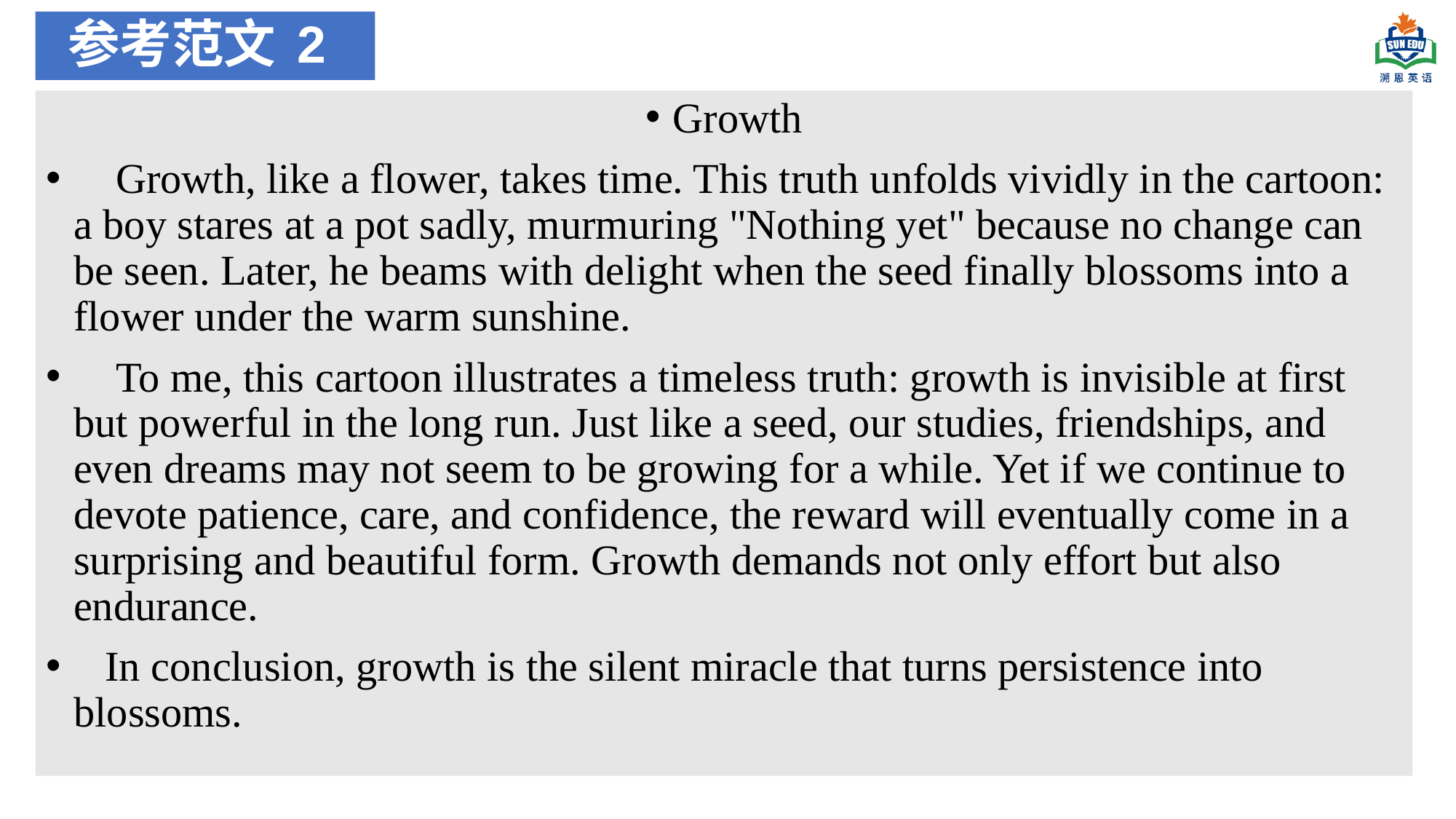

# 参考范文 2
Growth
    Growth, like a flower, takes time. This truth unfolds vividly in the cartoon: a boy stares at a pot sadly, murmuring "Nothing yet" because no change can be seen. Later, he beams with delight when the seed finally blossoms into a flower under the warm sunshine.
    To me, this cartoon illustrates a timeless truth: growth is invisible at first but powerful in the long run. Just like a seed, our studies, friendships, and even dreams may not seem to be growing for a while. Yet if we continue to devote patience, care, and confidence, the reward will eventually come in a surprising and beautiful form. Growth demands not only effort but also endurance.
   In conclusion, growth is the silent miracle that turns persistence into blossoms.